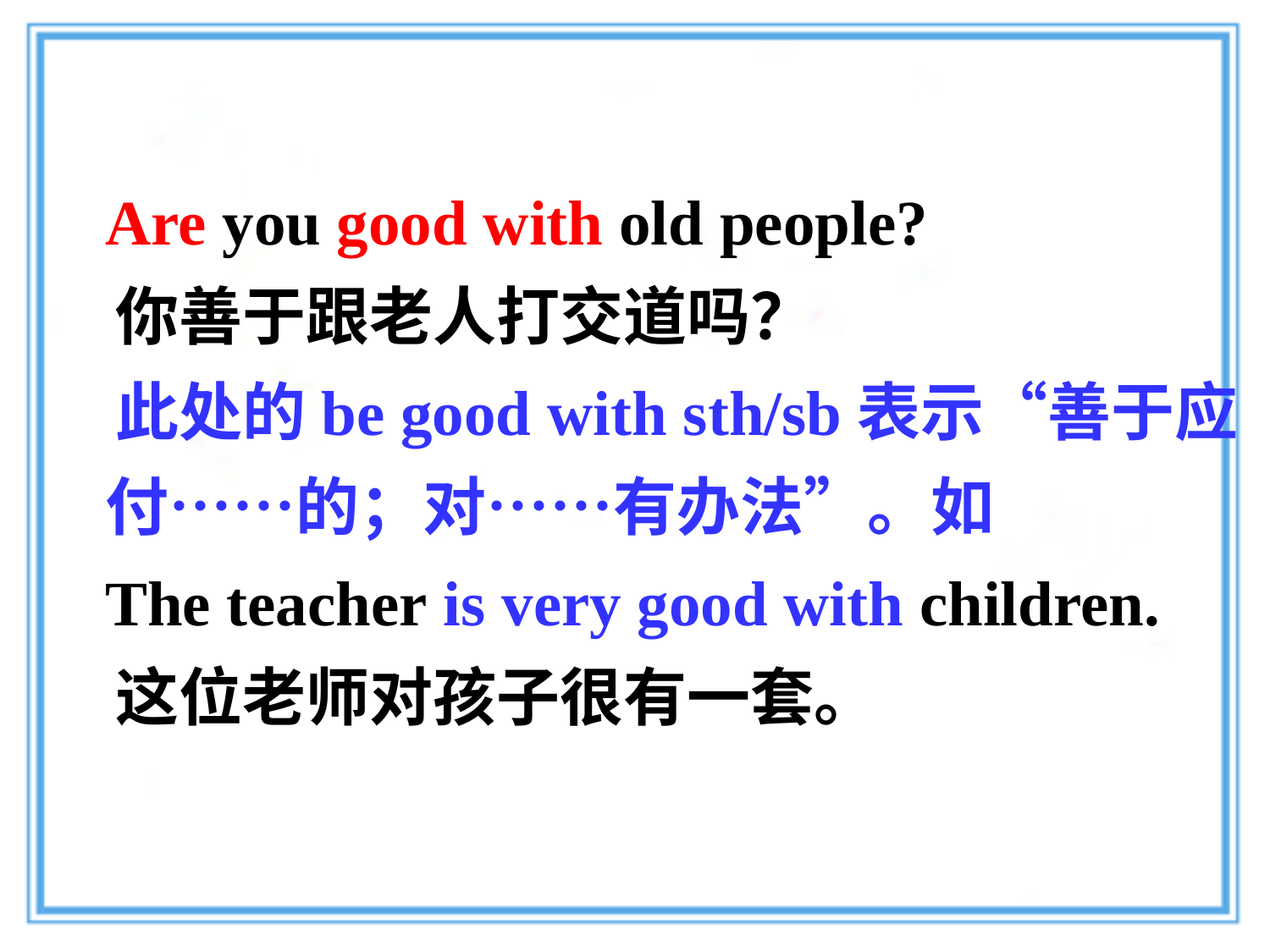

Are you good with old people?
   你善于跟老人打交道吗？
   此处的be good with sth/sb表示“善于应付……的；对……有办法”。如
   The teacher is very good with children.
   这位老师对孩子很有一套。